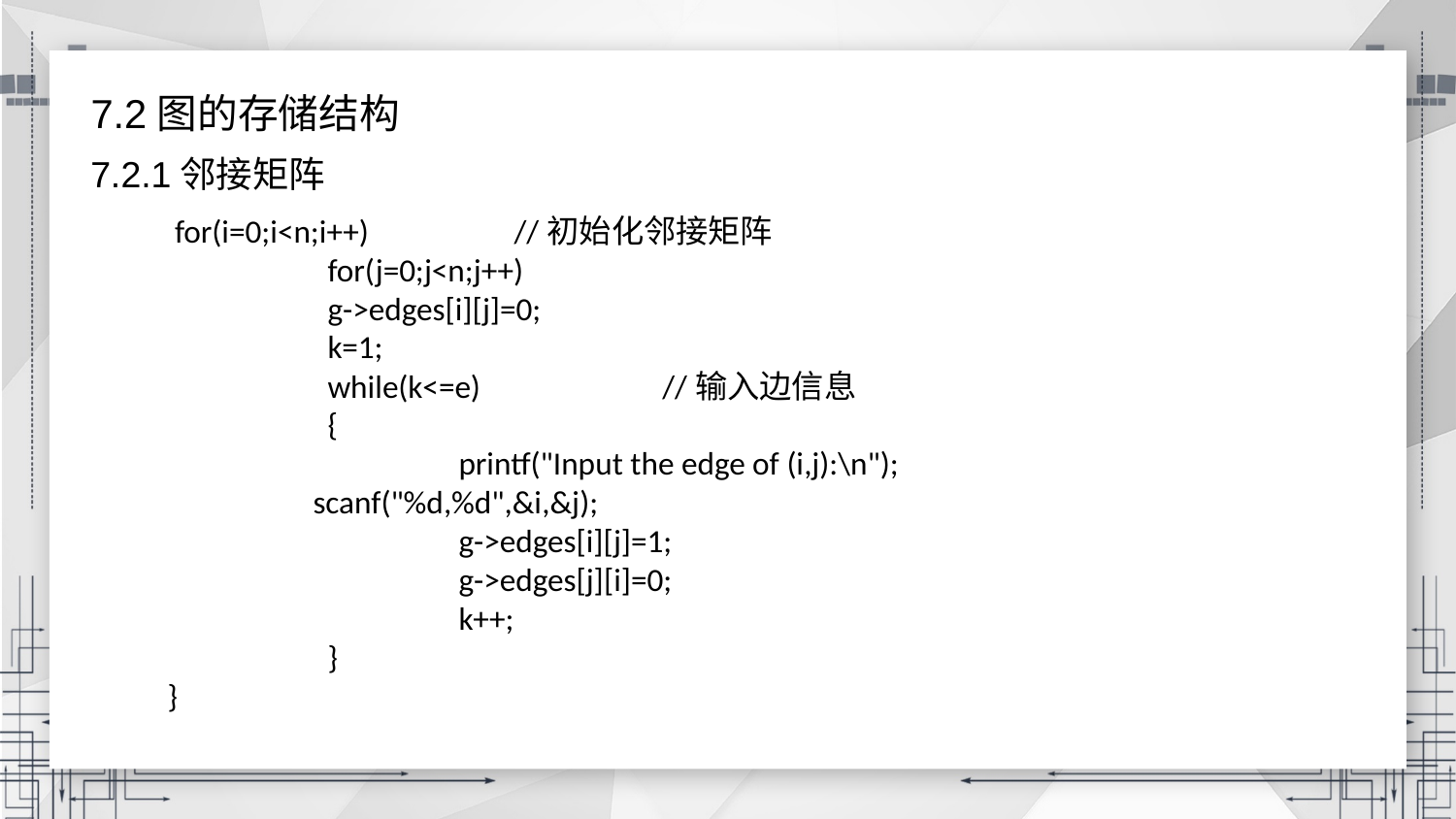

7.2图的存储结构
7.2.1邻接矩阵
 for(i=0;i<n;i++)                    //初始化邻接矩阵
	  for(j=0;j<n;j++)
	  g->edges[i][j]=0;
	  k=1;
	  while(k<=e)                         //输入边信息
	  {
  		printf("Input the edge of (i,j):\n");
    	scanf("%d,%d",&i,&j);
		g->edges[i][j]=1;
		g->edges[j][i]=0;
		k++;
  	  }
}